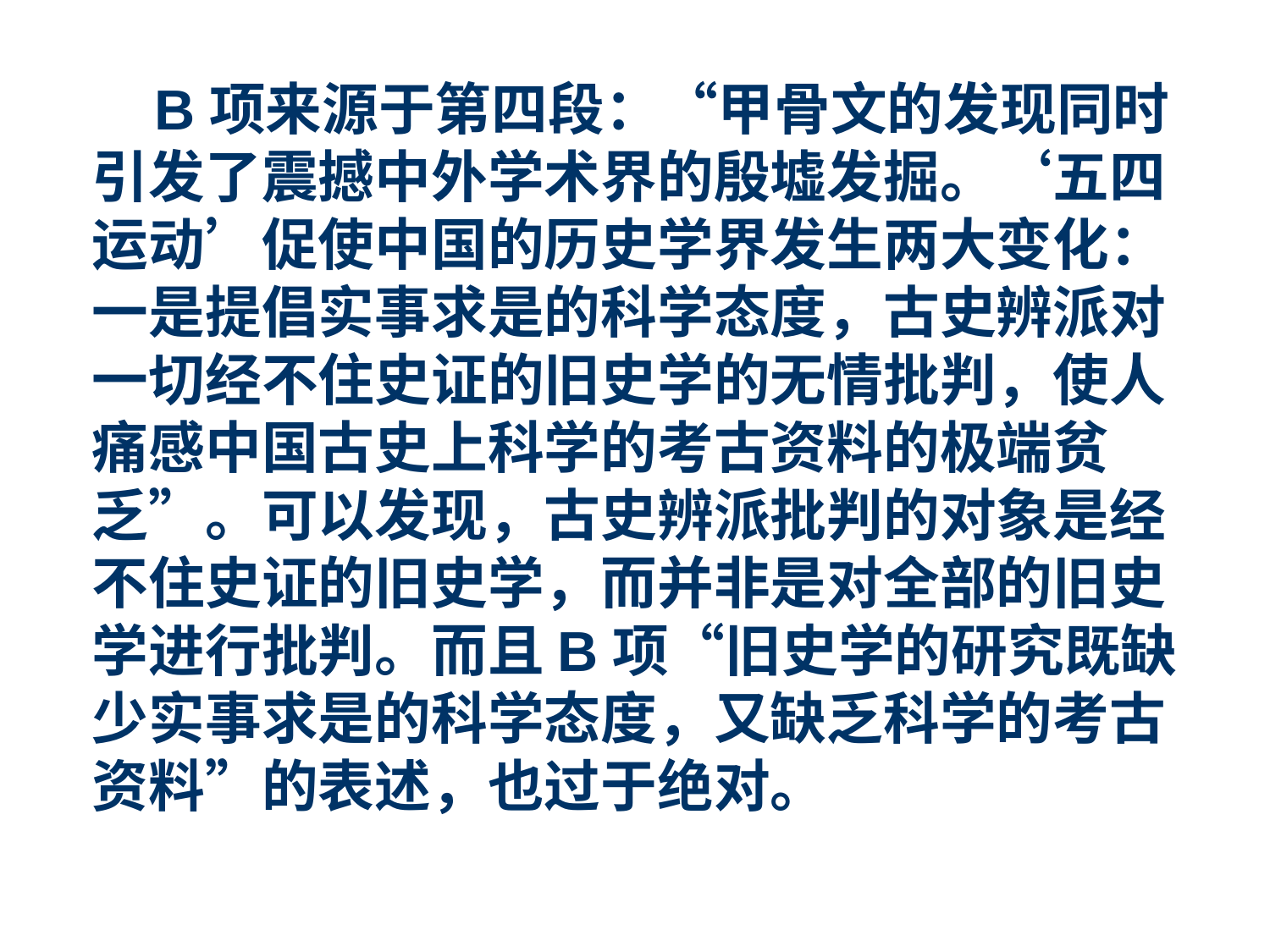

B项来源于第四段：“甲骨文的发现同时引发了震撼中外学术界的殷墟发掘。‘五四运动’促使中国的历史学界发生两大变化：一是提倡实事求是的科学态度，古史辨派对一切经不住史证的旧史学的无情批判，使人痛感中国古史上科学的考古资料的极端贫乏”。可以发现，古史辨派批判的对象是经不住史证的旧史学，而并非是对全部的旧史学进行批判。而且B项“旧史学的研究既缺少实事求是的科学态度，又缺乏科学的考古资料”的表述，也过于绝对。